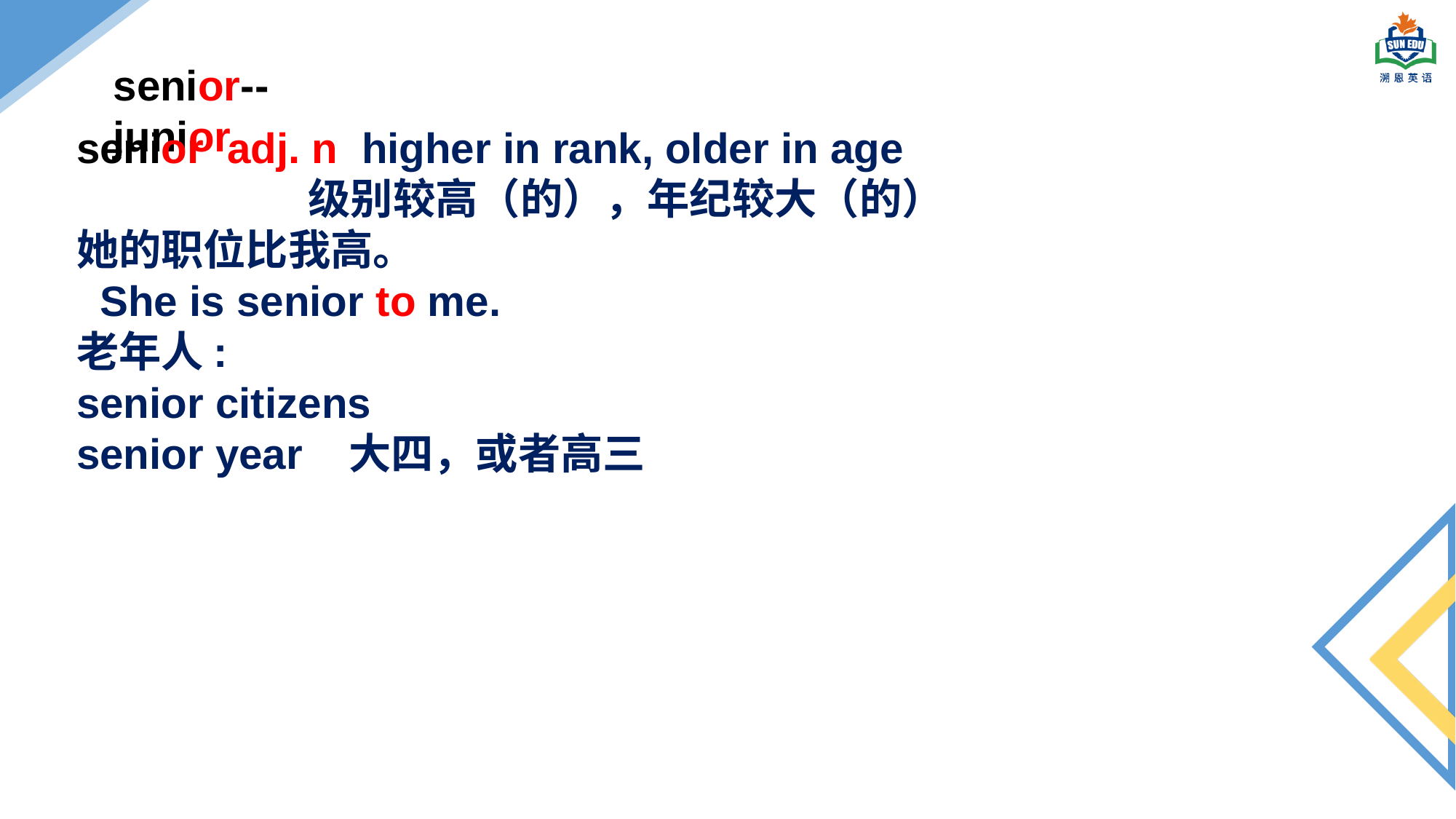

senior--junior
senior  adj. n  higher in rank, older in age
                       级别较高（的），年纪较大（的）
她的职位比我高。
  She is senior to me.
老年人:
senior citizens
senior year   大四，或者高三